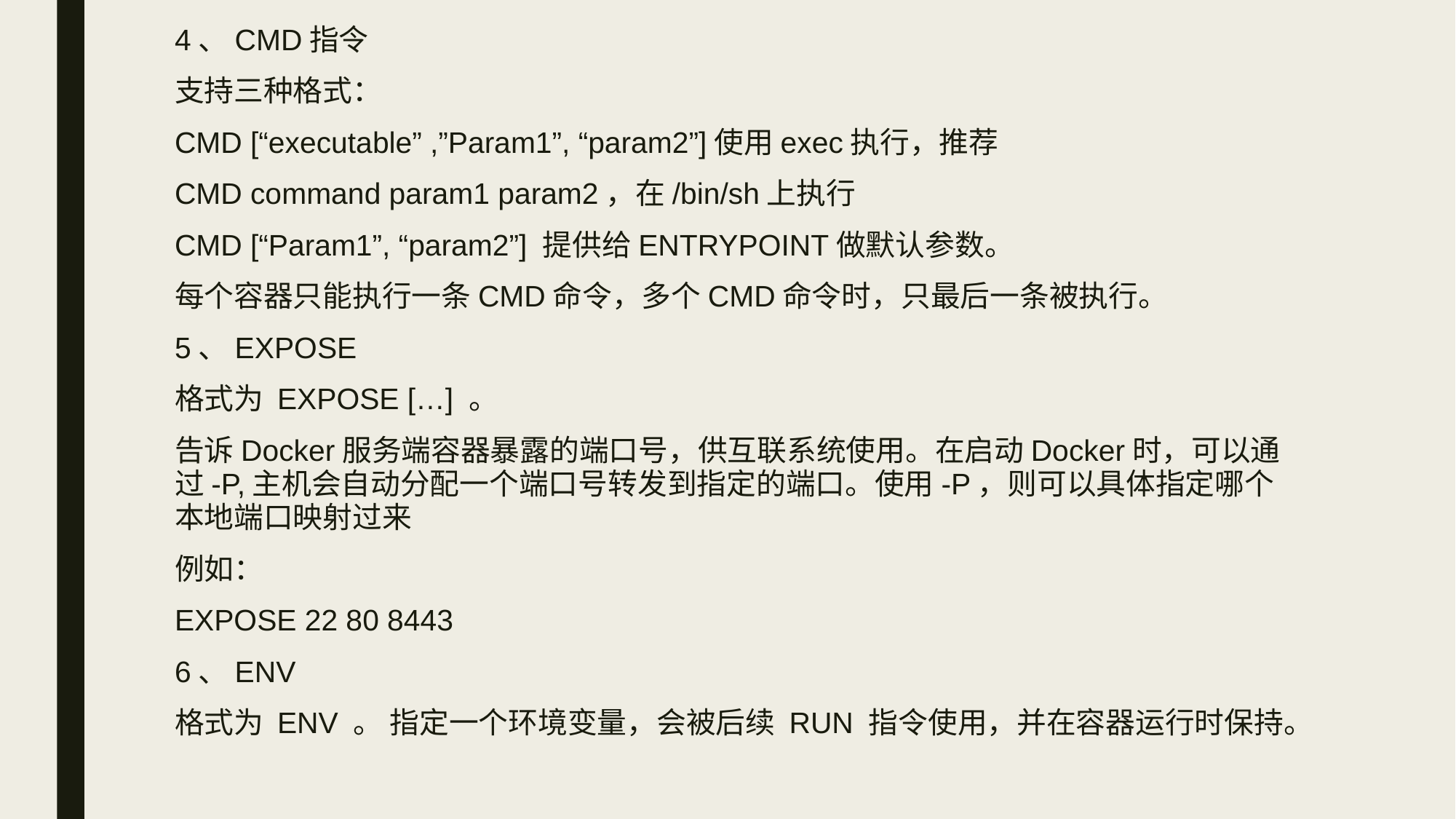

4、CMD指令
支持三种格式：
CMD [“executable” ,”Param1”, “param2”]使用exec执行，推荐
CMD command param1 param2，在/bin/sh上执行
CMD [“Param1”, “param2”] 提供给ENTRYPOINT做默认参数。
每个容器只能执行一条CMD命令，多个CMD命令时，只最后一条被执行。
5、EXPOSE
格式为 EXPOSE […] 。
告诉Docker服务端容器暴露的端口号，供互联系统使用。在启动Docker时，可以通过-P,主机会自动分配一个端口号转发到指定的端口。使用-P，则可以具体指定哪个本地端口映射过来
例如：
EXPOSE 22 80 8443
6、ENV
格式为 ENV 。 指定一个环境变量，会被后续 RUN 指令使用，并在容器运行时保持。